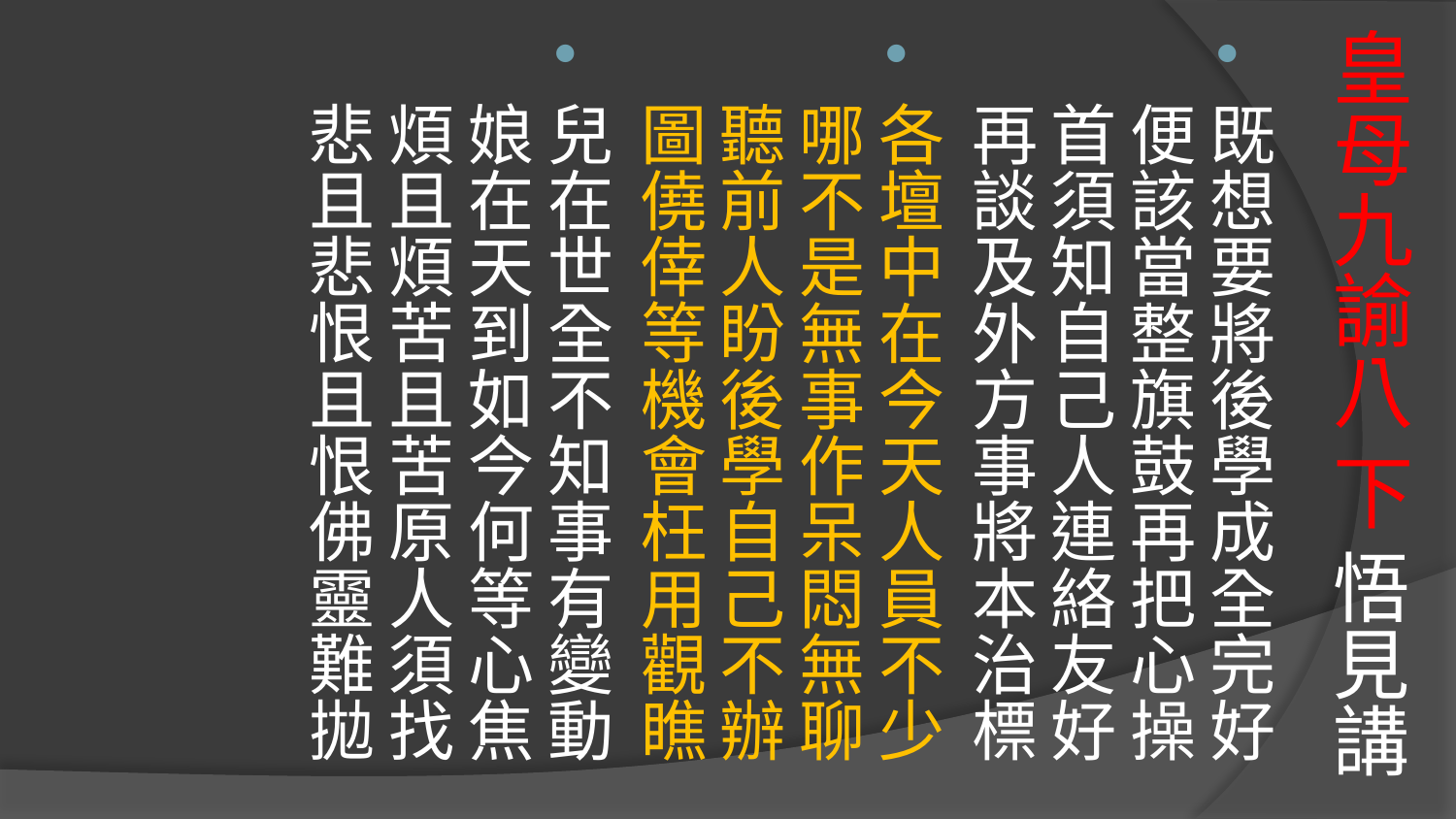

# 皇母九諭八 下 悟見講
既想要將後學成全完好便該當整旗鼓再把心操
首須知自己人連絡友好再談及外方事將本治標
各壇中在今天人員不少哪不是無事作呆悶無聊
聽前人盼後學自己不辦圖僥倖等機會枉用觀瞧
兒在世全不知事有變動娘在天到如今何等心焦
煩且煩苦且苦原人須找悲且悲恨且恨佛靈難拋